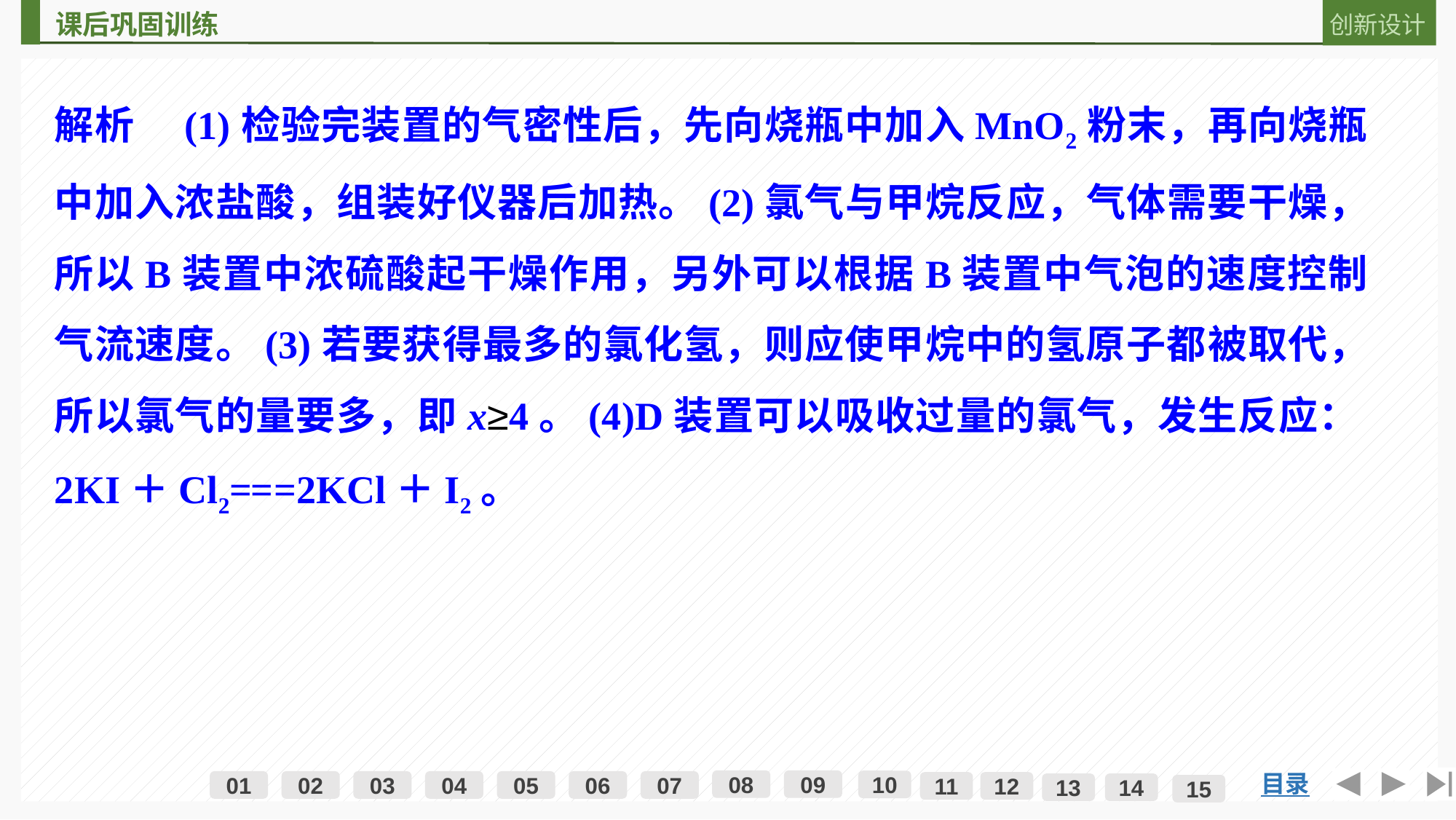

解析　(1)检验完装置的气密性后，先向烧瓶中加入MnO2粉末，再向烧瓶中加入浓盐酸，组装好仪器后加热。(2)氯气与甲烷反应，气体需要干燥，所以B装置中浓硫酸起干燥作用，另外可以根据B装置中气泡的速度控制气流速度。(3)若要获得最多的氯化氢，则应使甲烷中的氢原子都被取代，所以氯气的量要多，即x≥4。(4)D装置可以吸收过量的氯气，发生反应：2KI＋Cl2===2KCl＋I2。